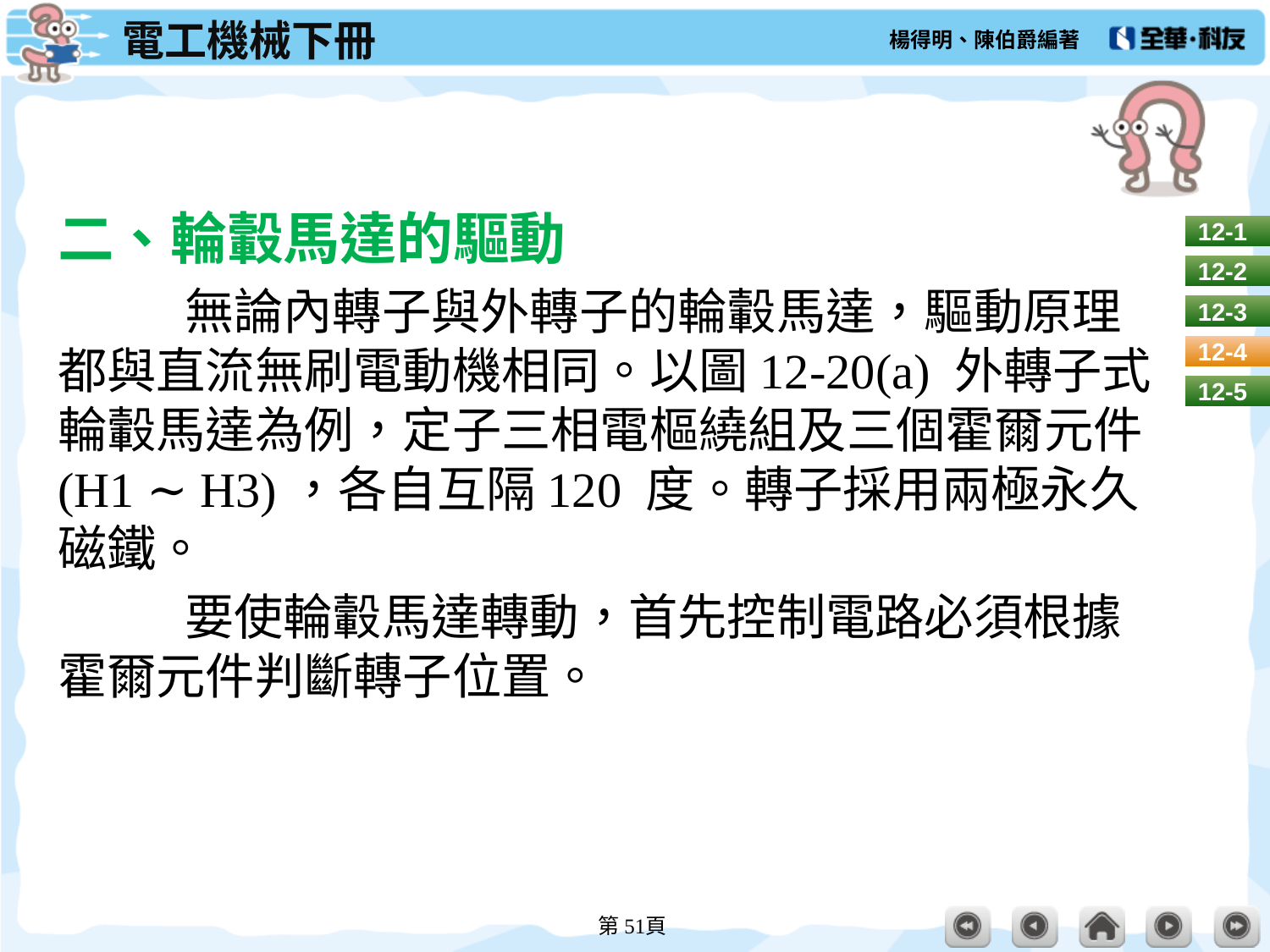

#
二、輪轂馬達的驅動
	無論內轉子與外轉子的輪轂馬達，驅動原理都與直流無刷電動機相同。以圖12-20(a) 外轉子式輪轂馬達為例，定子三相電樞繞組及三個霍爾元件(H1 ∼ H3)，各自互隔120 度。轉子採用兩極永久磁鐵。
	要使輪轂馬達轉動，首先控制電路必須根據霍爾元件判斷轉子位置。